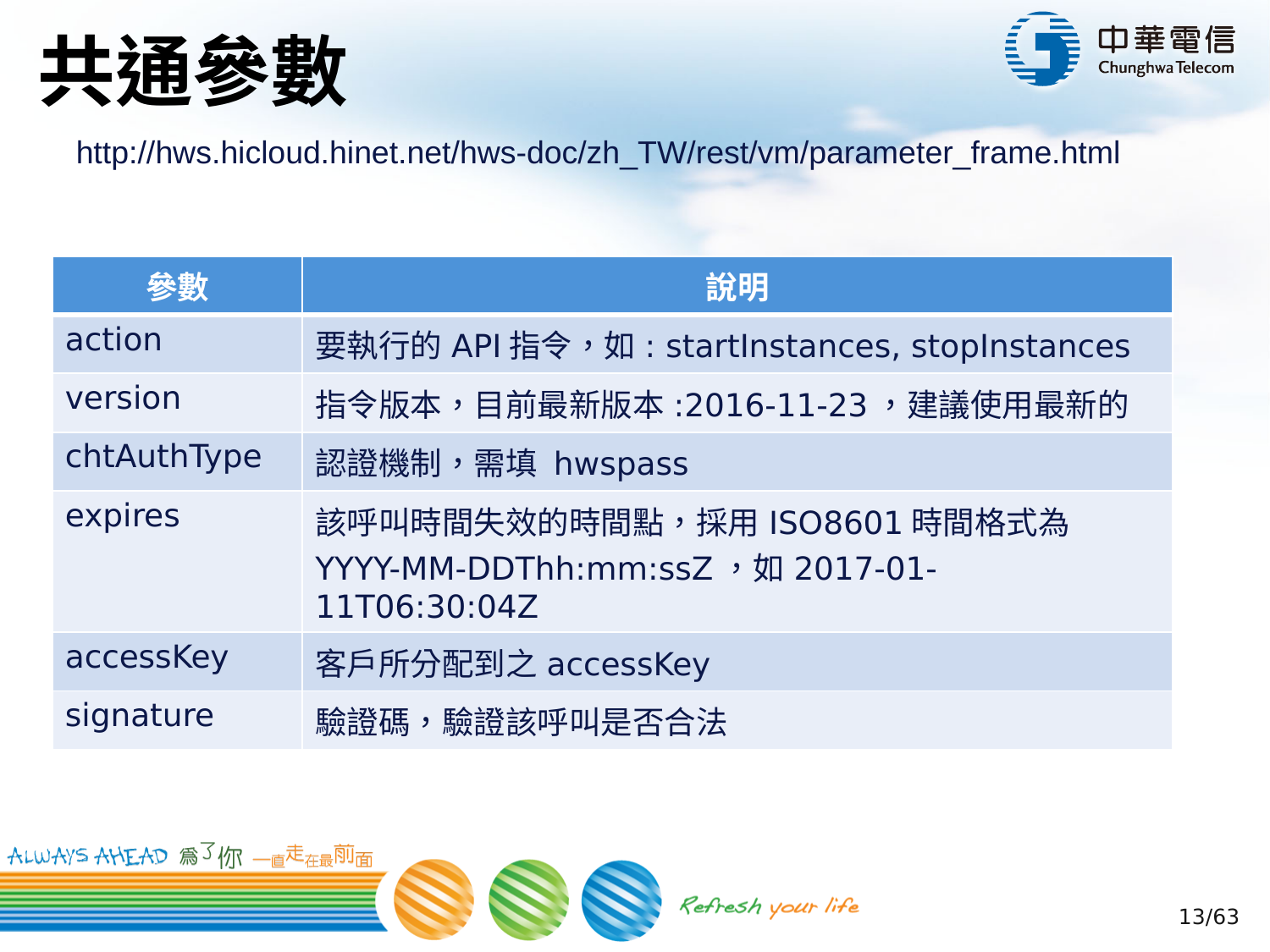

# 共通參數
http://hws.hicloud.hinet.net/hws-doc/zh_TW/rest/vm/parameter_frame.html
| 參數 | 說明 |
| --- | --- |
| action | 要執行的API指令，如: startInstances, stopInstances |
| version | 指令版本，目前最新版本:2016-11-23，建議使用最新的 |
| chtAuthType | 認證機制，需填 hwspass |
| expires | 該呼叫時間失效的時間點，採用ISO8601時間格式為YYYY-MM-DDThh:mm:ssZ，如2017-01-11T06:30:04Z |
| accessKey | 客戶所分配到之accessKey |
| signature | 驗證碼，驗證該呼叫是否合法 |